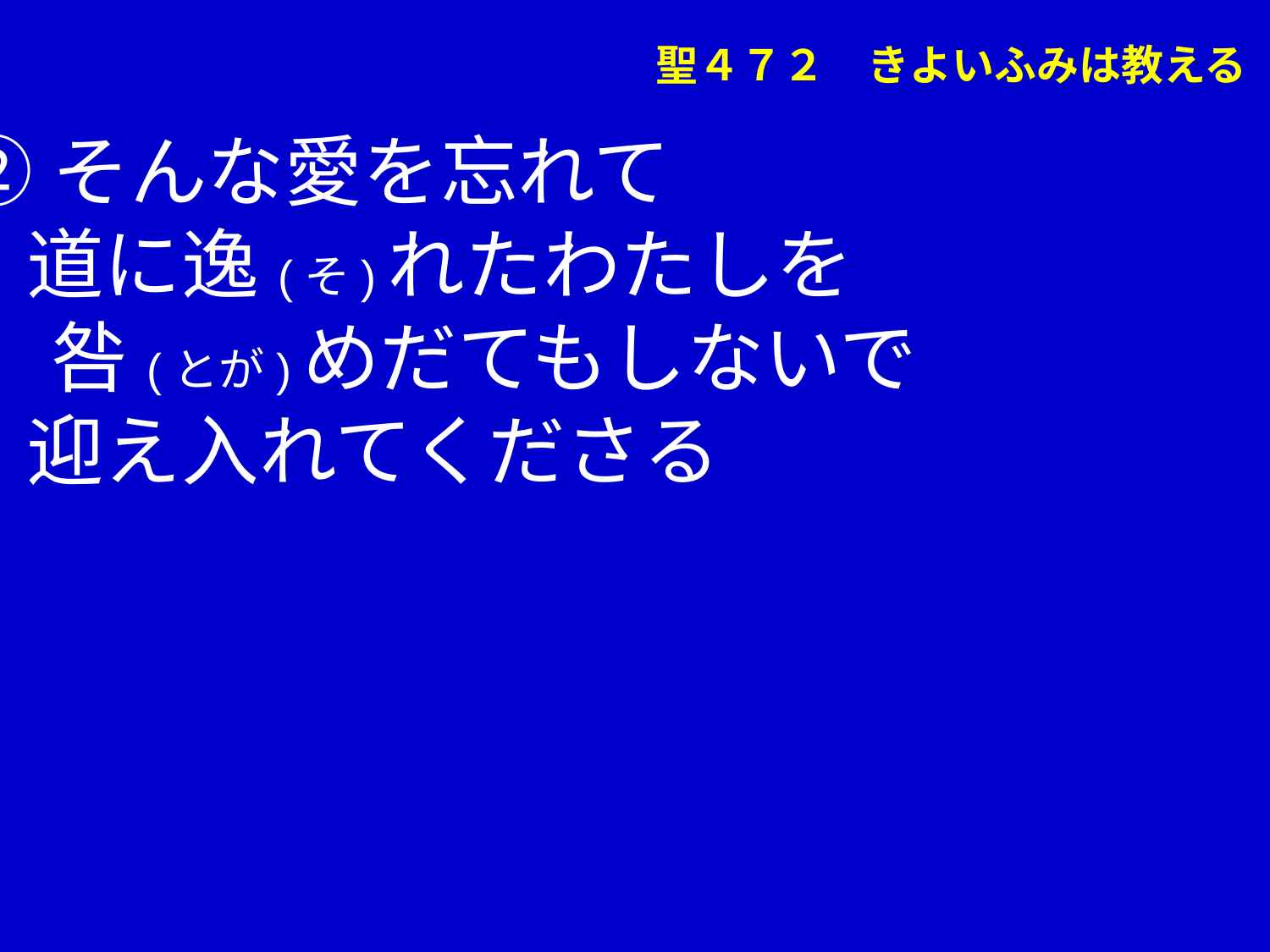

聖４７２　きよいふみは教える
②そんな愛を忘れて
   道に逸(そ)れたわたしを
　 咎(とが)めだてもしないで
   迎え入れてくださる